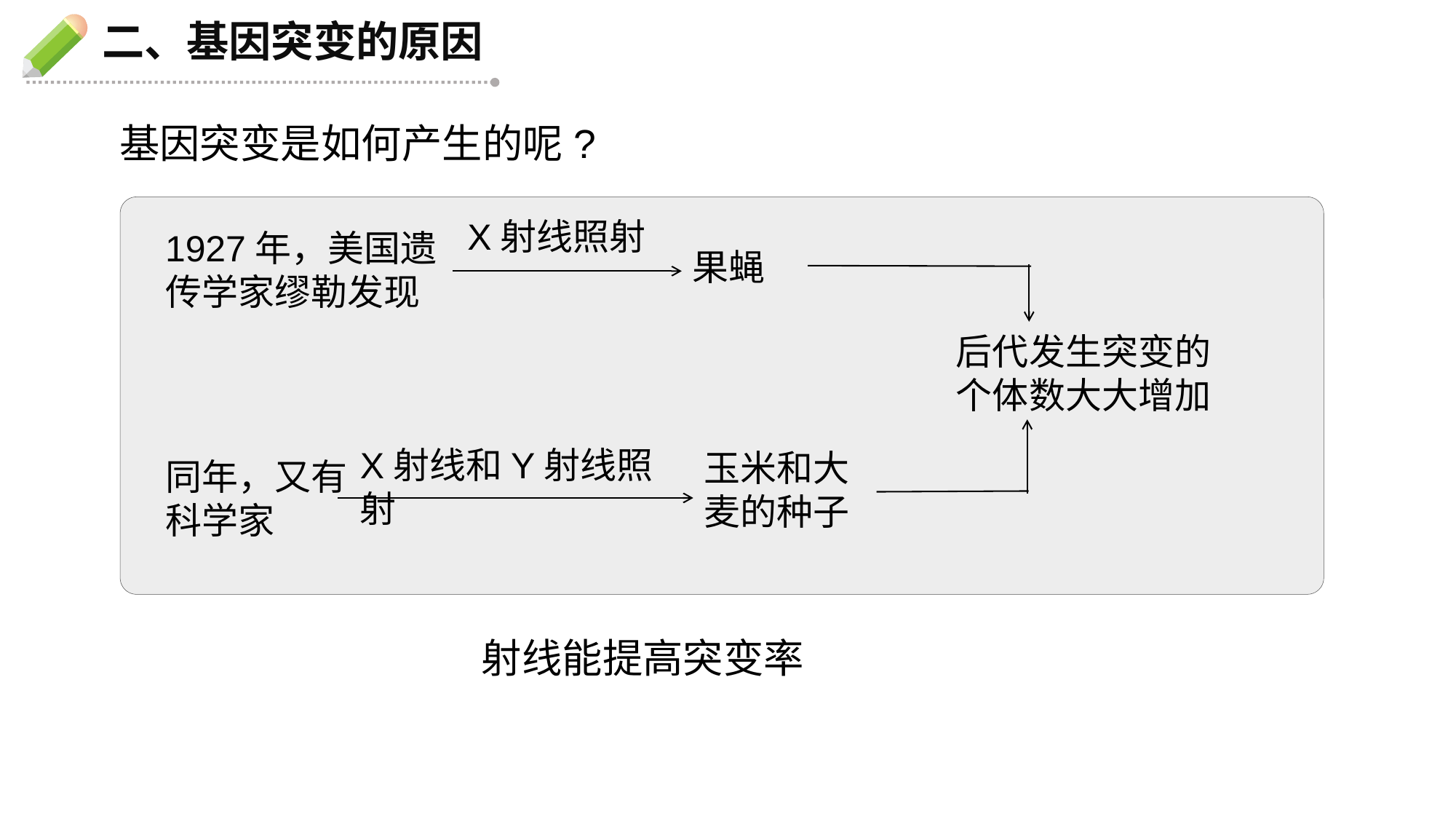

二、基因突变的原因

基因突变是如何产生的呢?

X射线照射
1927年，美国遗传学家缪勒发现
果蝇
后代发生突变的个体数大大增加
X射线和Y射线照射
玉米和大麦的种子
同年，又有科学家
射线能提高突变率